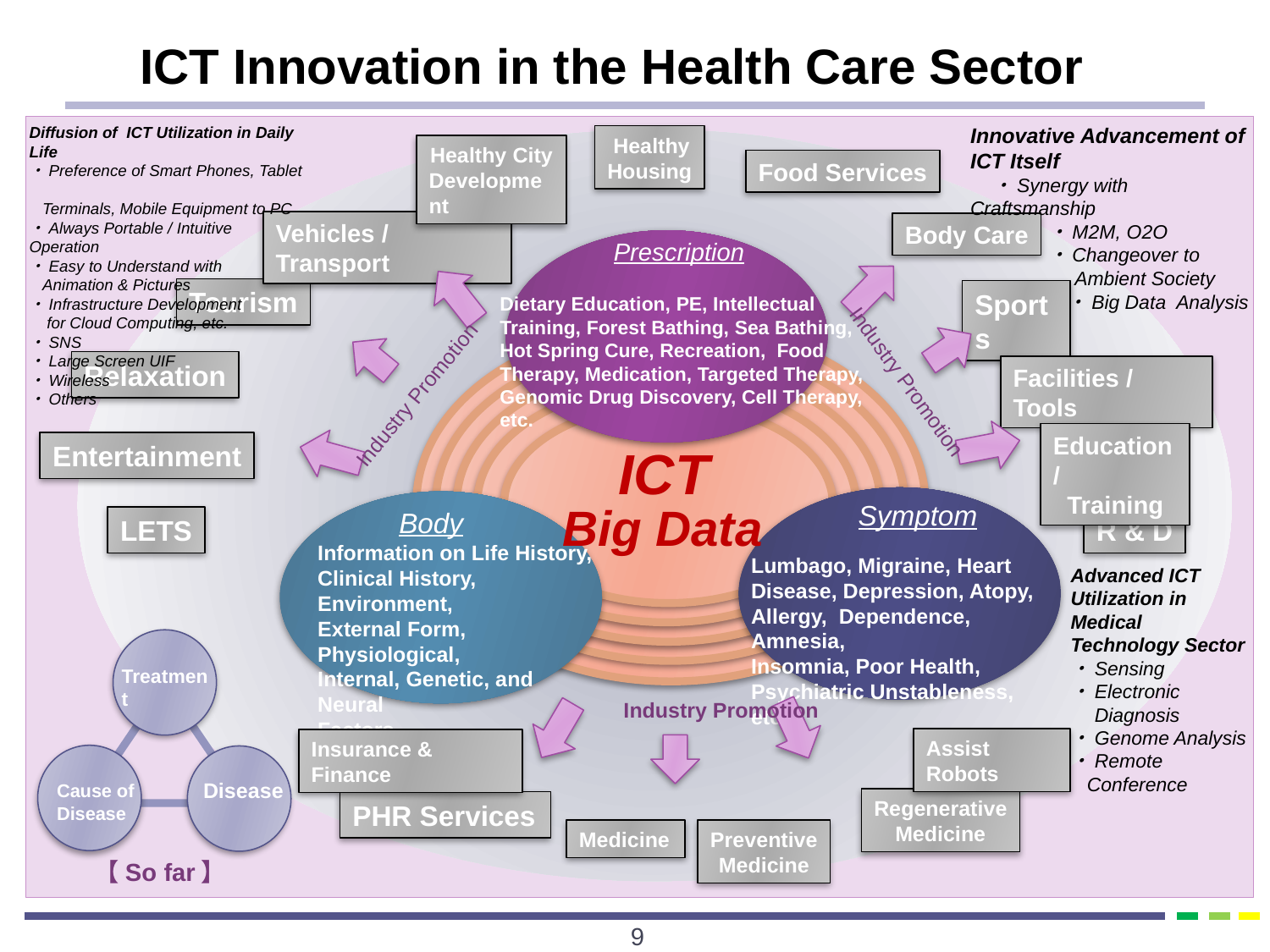

# ICT Innovation in the Health Care Sector
Diffusion of  ICT Utilization in Daily Life
・Preference of Smart Phones, Tablet
   Terminals, Mobile Equipment to PC
・Always Portable / Intuitive Operation
・Easy to Understand with
   Animation & Pictures
・Infrastructure Development
    for Cloud Computing, etc.
・SNS
・Large Screen UIF
・Wireless
・Others

Innovative Advancement of ICT Itself
    ・Synergy with Craftsmanship
　　　　・M2M, O2O
　　　　・Changeover to
                   Ambient Society
　　　　　・Big Data  Analysis
 Healthy
Housing
Healthy City
Development
Food Services
Vehicles / Transport
Body Care
Tourism
Sports
Relaxation
Facilities / Tools
Education /
Training
Entertainment
LETS
R & D
Assist Robots
Insurance & Finance
Regenerative
Medicine
PHR Services
Medicine
Preventive
Medicine

Prescription

Dietary Education, PE, Intellectual
Training, Forest Bathing, Sea Bathing,
Hot Spring Cure, Recreation,  Food
Therapy, Medication, Targeted Therapy,
Genomic Drug Discovery, Cell Therapy,
etc.

ICT

Big Data

Symptom
Body
Information on Life History,
Clinical History, Environment,
External Form,  Physiological,
Internal, Genetic, and Neural
Factors.
Lumbago, Migraine, Heart
Disease, Depression, Atopy,
Allergy,  Dependence, Amnesia,
Insomnia, Poor Health,
Psychiatric Unstableness, etc.

Industry Promotion

Industry Promotion

Advanced ICT Utilization in Medical Technology Sector
・Sensing
・Electronic
　Diagnosis
・Genome Analysis
・Remote
   Conference

Treatment

Disease
Cause of
Disease
Industry Promotion

【So far】

9